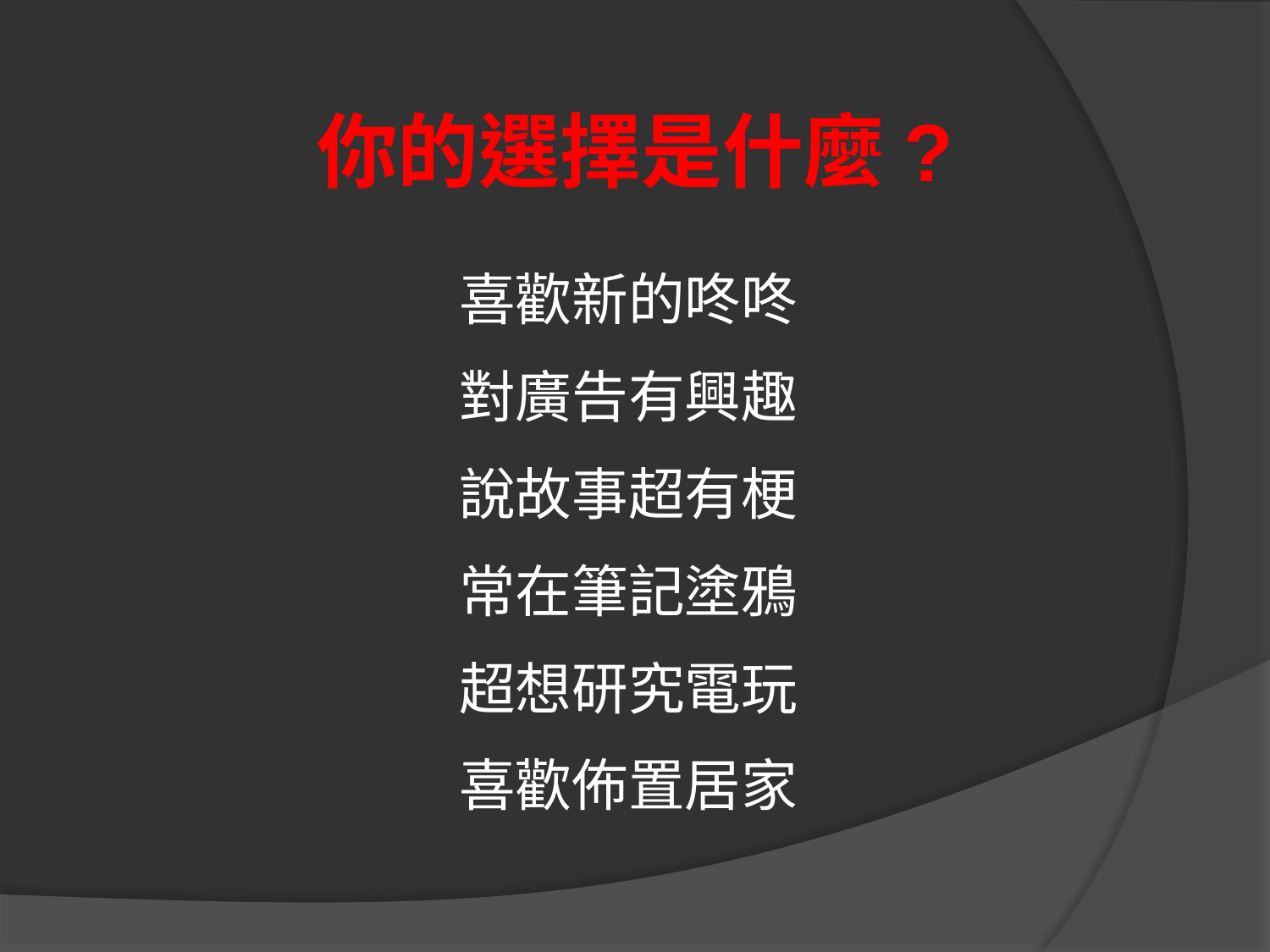

# 你的選擇是什麼?
喜歡新的咚咚
對廣告有興趣
說故事超有梗
常在筆記塗鴉
超想研究電玩
喜歡佈置居家